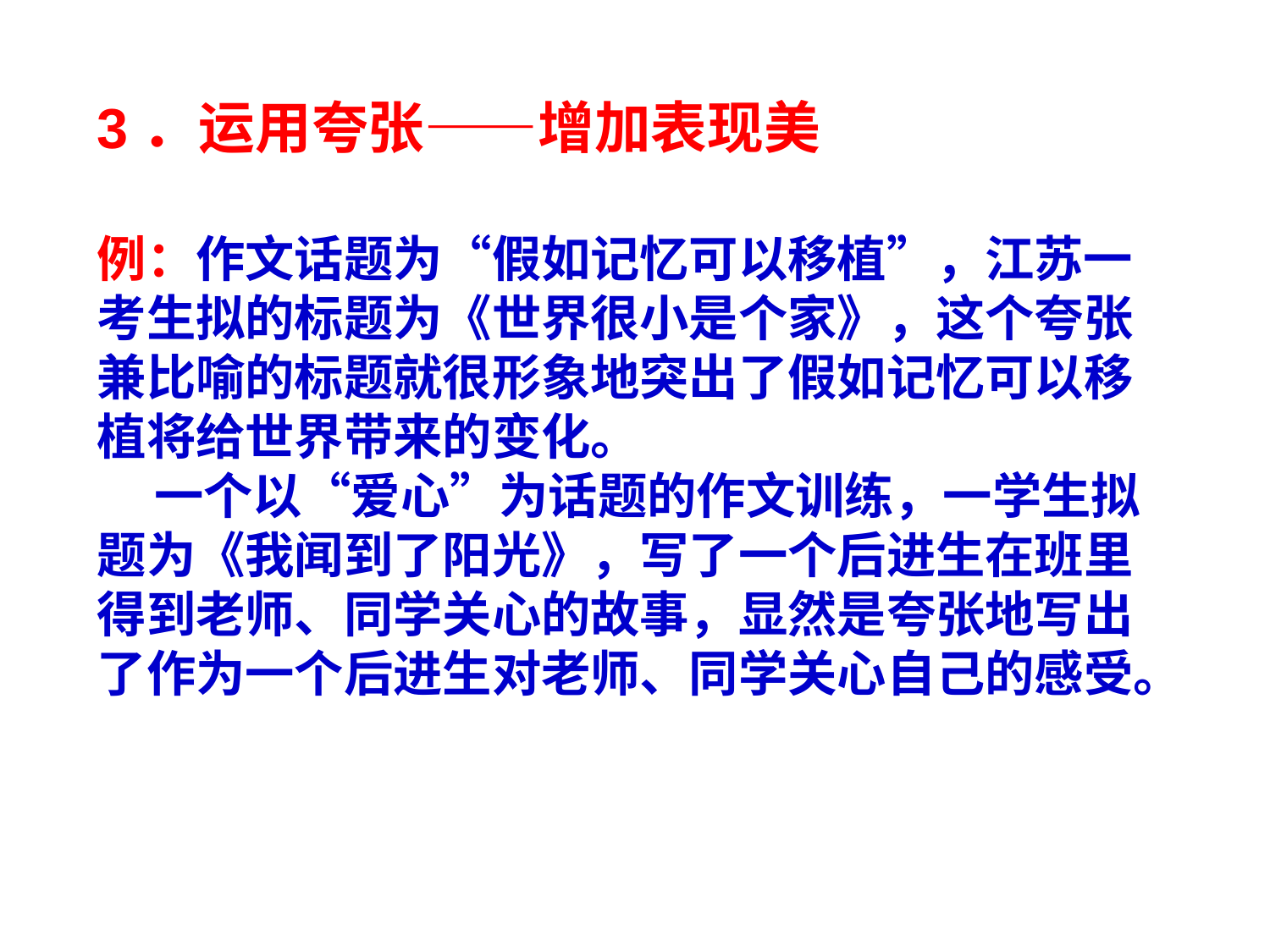

3．运用夸张——增加表现美

例：作文话题为“假如记忆可以移植”，江苏一考生拟的标题为《世界很小是个家》，这个夸张兼比喻的标题就很形象地突出了假如记忆可以移植将给世界带来的变化。
    一个以“爱心”为话题的作文训练，一学生拟题为《我闻到了阳光》，写了一个后进生在班里得到老师、同学关心的故事，显然是夸张地写出了作为一个后进生对老师、同学关心自己的感受。